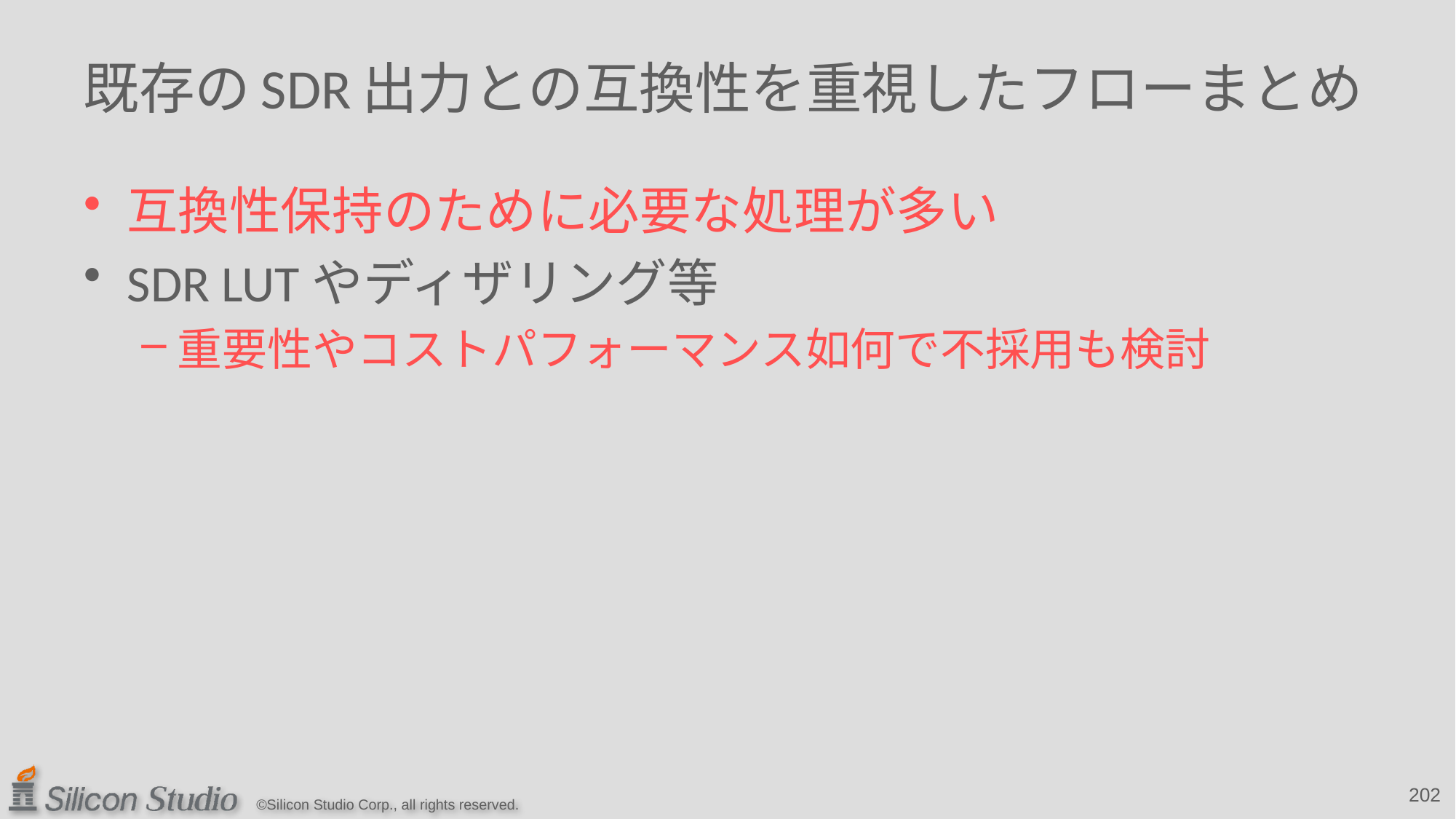

# 既存のSDR出力との互換性を重視したフローまとめ
互換性保持のために必要な処理が多い
SDR LUTやディザリング等
重要性やコストパフォーマンス如何で不採用も検討
202